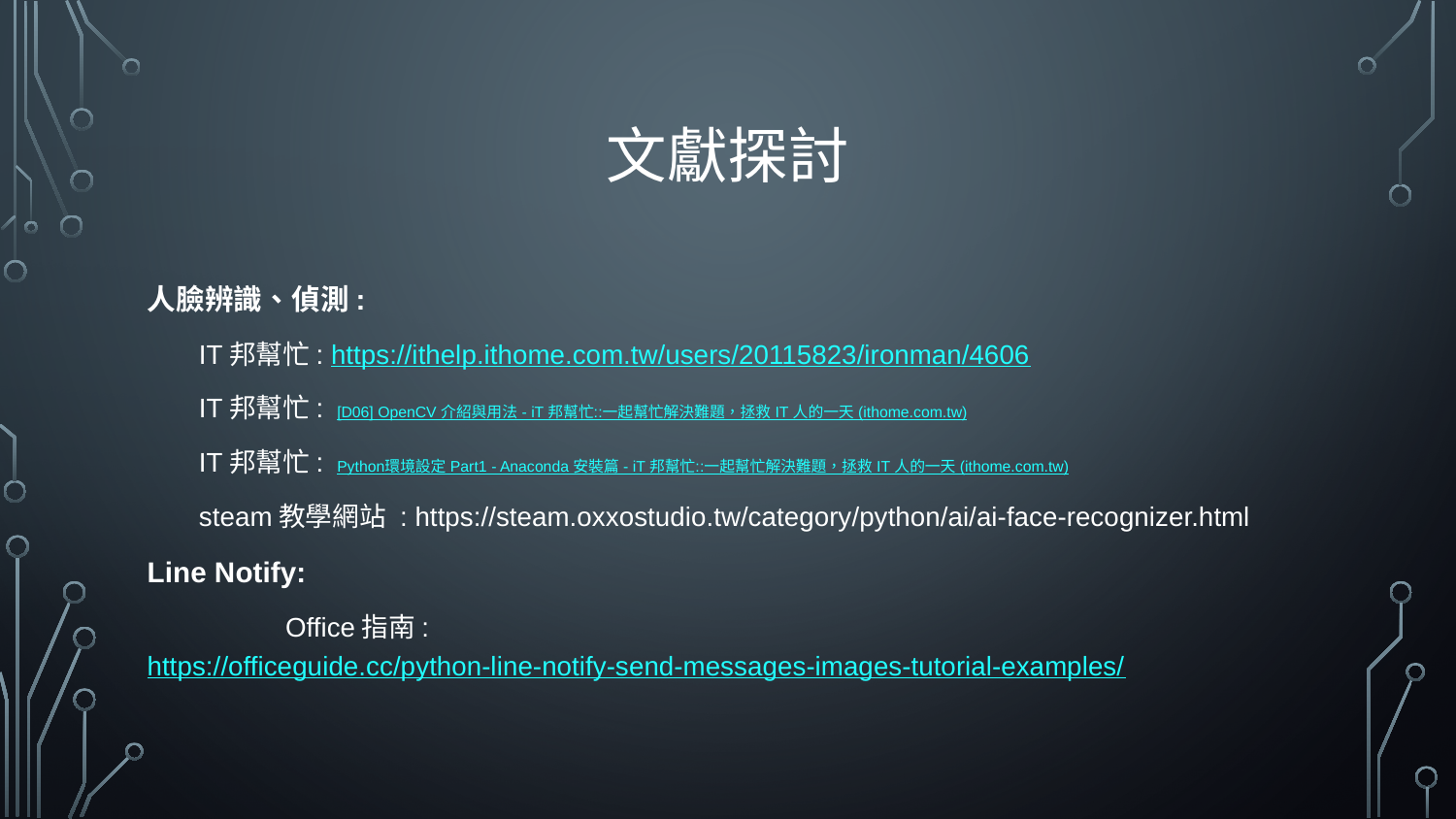

# 文獻探討
人臉辨識、偵測:
IT邦幫忙: https://ithelp.ithome.com.tw/users/20115823/ironman/4606
IT邦幫忙: [D06] OpenCV 介紹與用法 - iT 邦幫忙::一起幫忙解決難題，拯救 IT 人的一天 (ithome.com.tw)
IT邦幫忙: Python環境設定 Part1 - Anaconda 安裝篇 - iT 邦幫忙::一起幫忙解決難題，拯救 IT 人的一天 (ithome.com.tw)
steam教學網站 : https://steam.oxxostudio.tw/category/python/ai/ai-face-recognizer.html
Line Notify:
	Office指南:https://officeguide.cc/python-line-notify-send-messages-images-tutorial-examples/